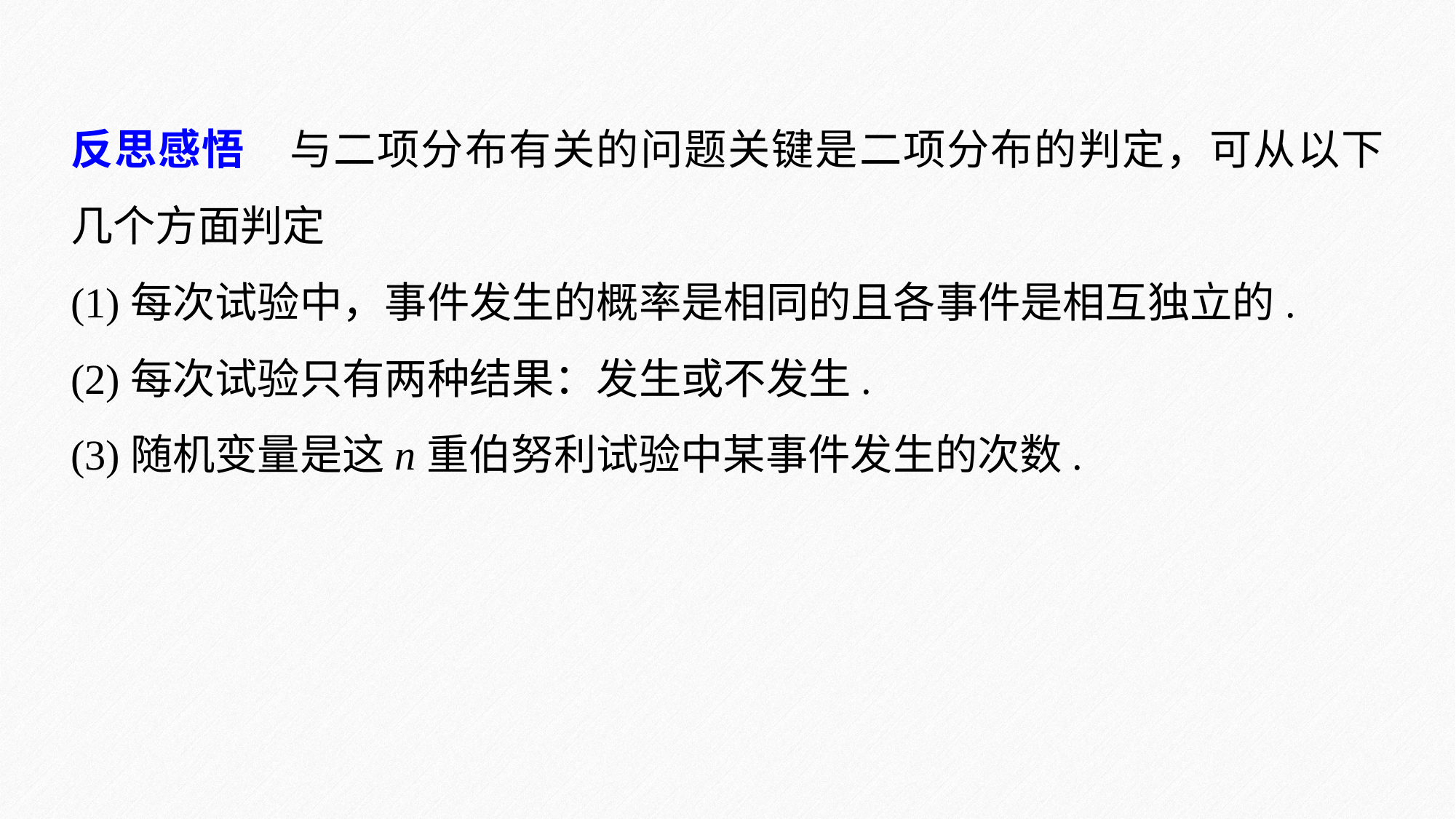

反思感悟　与二项分布有关的问题关键是二项分布的判定，可从以下几个方面判定
(1)每次试验中，事件发生的概率是相同的且各事件是相互独立的.
(2)每次试验只有两种结果：发生或不发生.
(3)随机变量是这n重伯努利试验中某事件发生的次数.